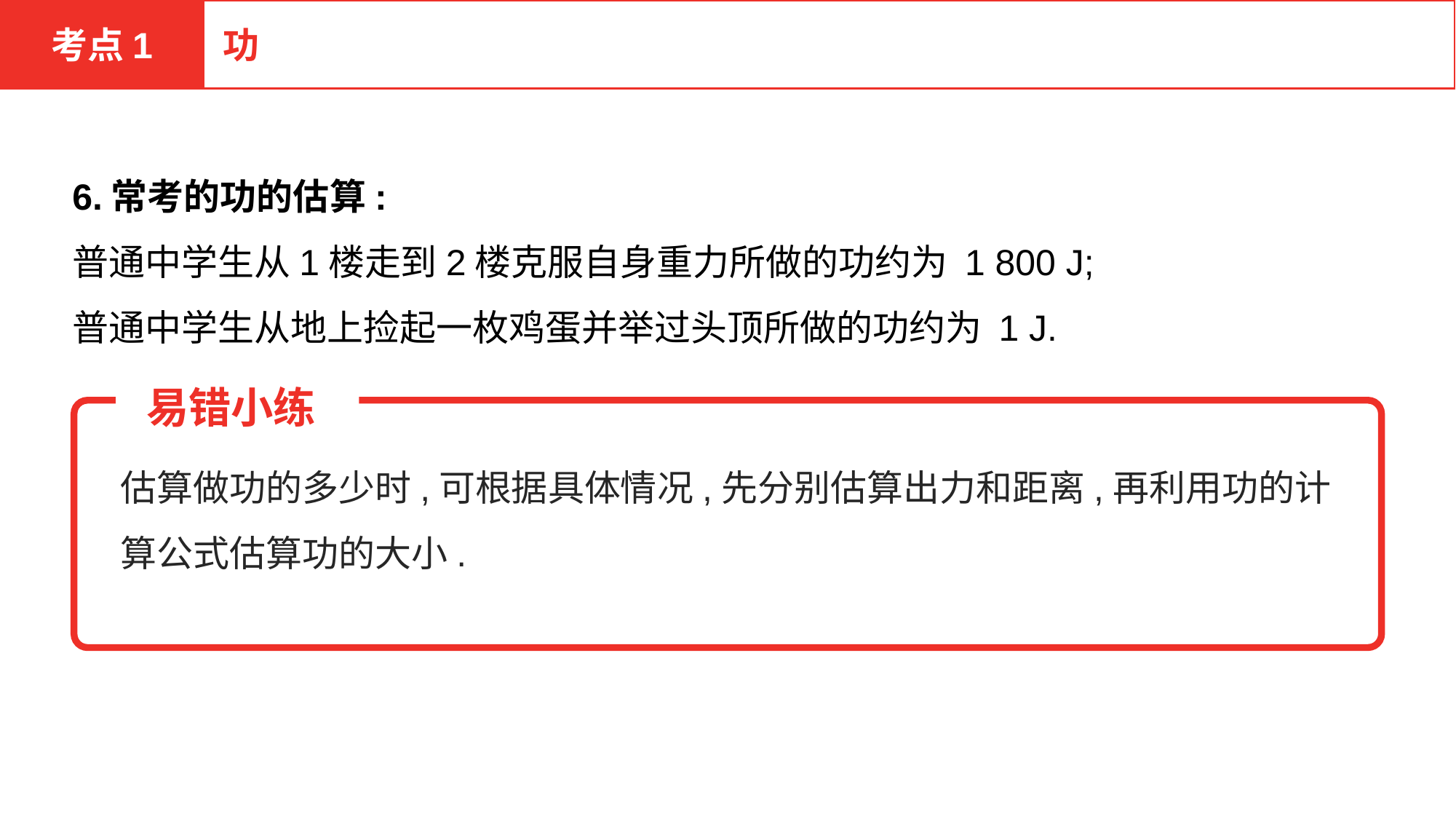

考点1
功
6.常考的功的估算:
普通中学生从1楼走到2楼克服自身重力所做的功约为 1 800 J;
普通中学生从地上捡起一枚鸡蛋并举过头顶所做的功约为 1 J.
 易错小练

估算做功的多少时,可根据具体情况,先分别估算出力和距离,再利用功的计算公式估算功的大小.